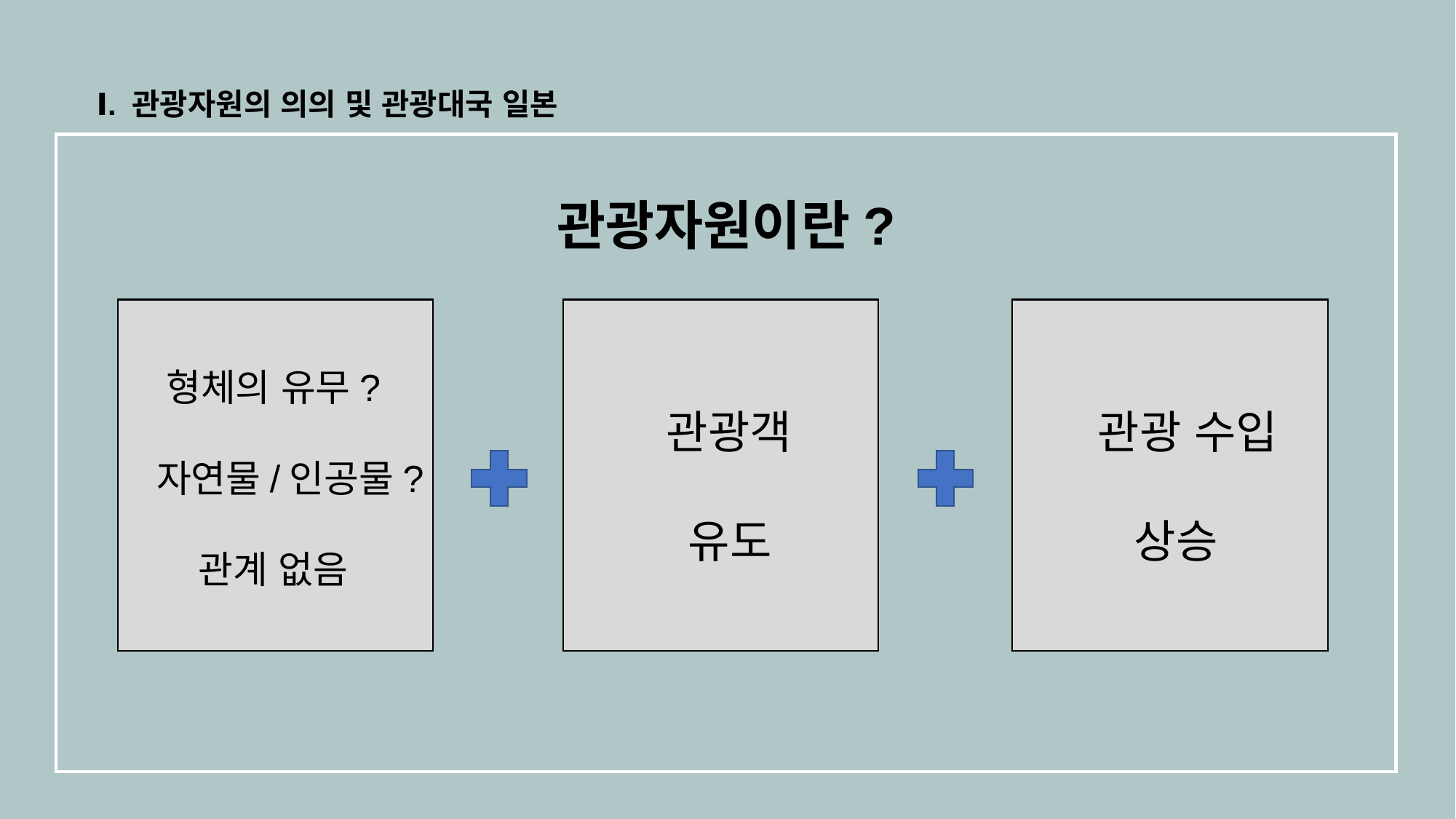

Ⅰ. 관광자원의 의의 및 관광대국 일본

관광자원이란?

   형체의 유무?

 자연물/인공물?

     관계 없음

   관광객
                      유도

   관광 수입

 상승